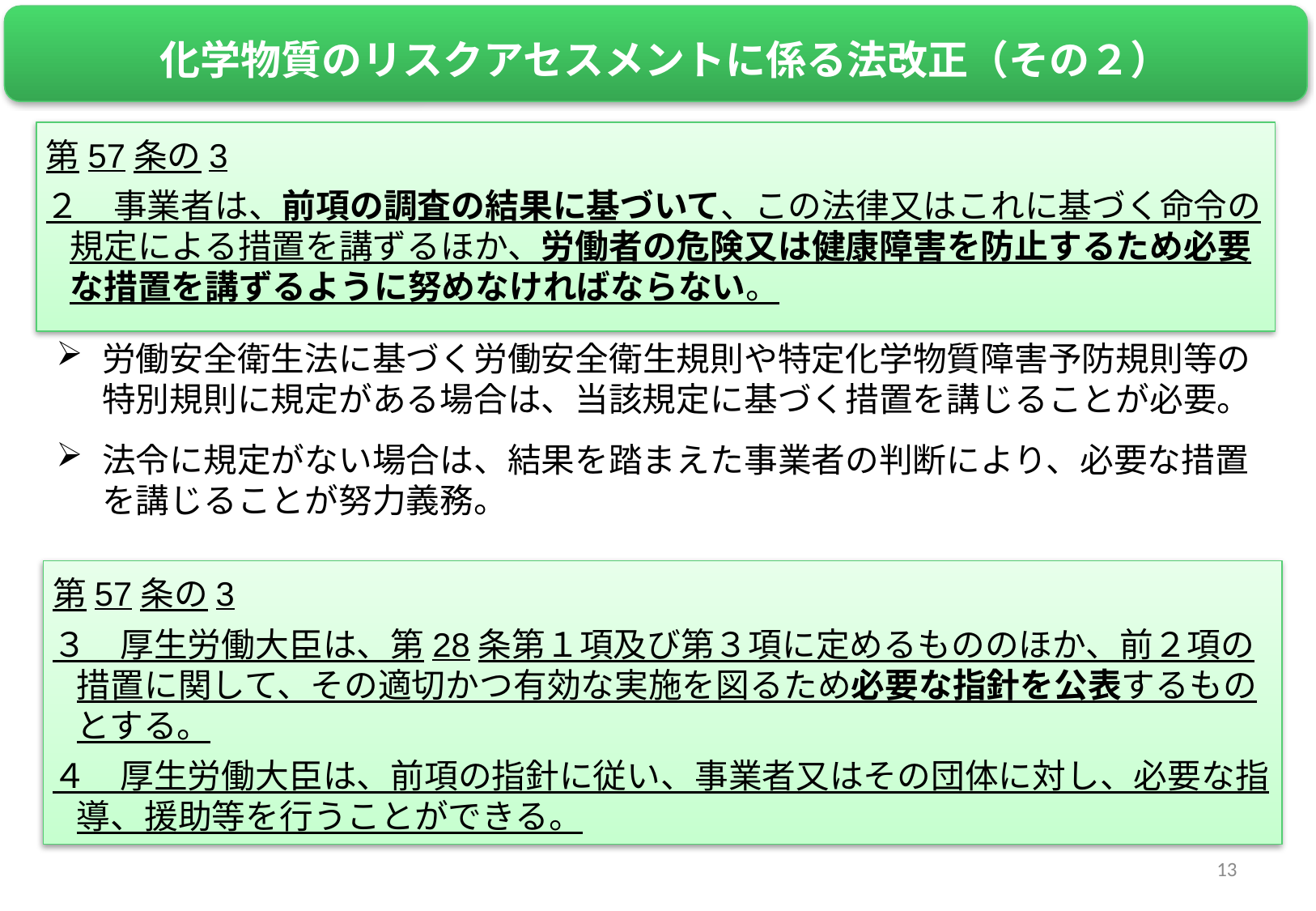

化学物質のリスクアセスメントに係る法改正（その２）
第57条の3
２　事業者は、前項の調査の結果に基づいて、この法律又はこれに基づく命令の規定による措置を講ずるほか、労働者の危険又は健康障害を防止するため必要な措置を講ずるように努めなければならない。

労働安全衛生法に基づく労働安全衛生規則や特定化学物質障害予防規則等の特別規則に規定がある場合は、当該規定に基づく措置を講じることが必要。
法令に規定がない場合は、結果を踏まえた事業者の判断により、必要な措置を講じることが努力義務。
第57条の3
３　厚生労働大臣は、第28条第１項及び第３項に定めるもののほか、前２項の措置に関して、その適切かつ有効な実施を図るため必要な指針を公表するものとする。
４　厚生労働大臣は、前項の指針に従い、事業者又はその団体に対し、必要な指導、援助等を行うことができる。

13